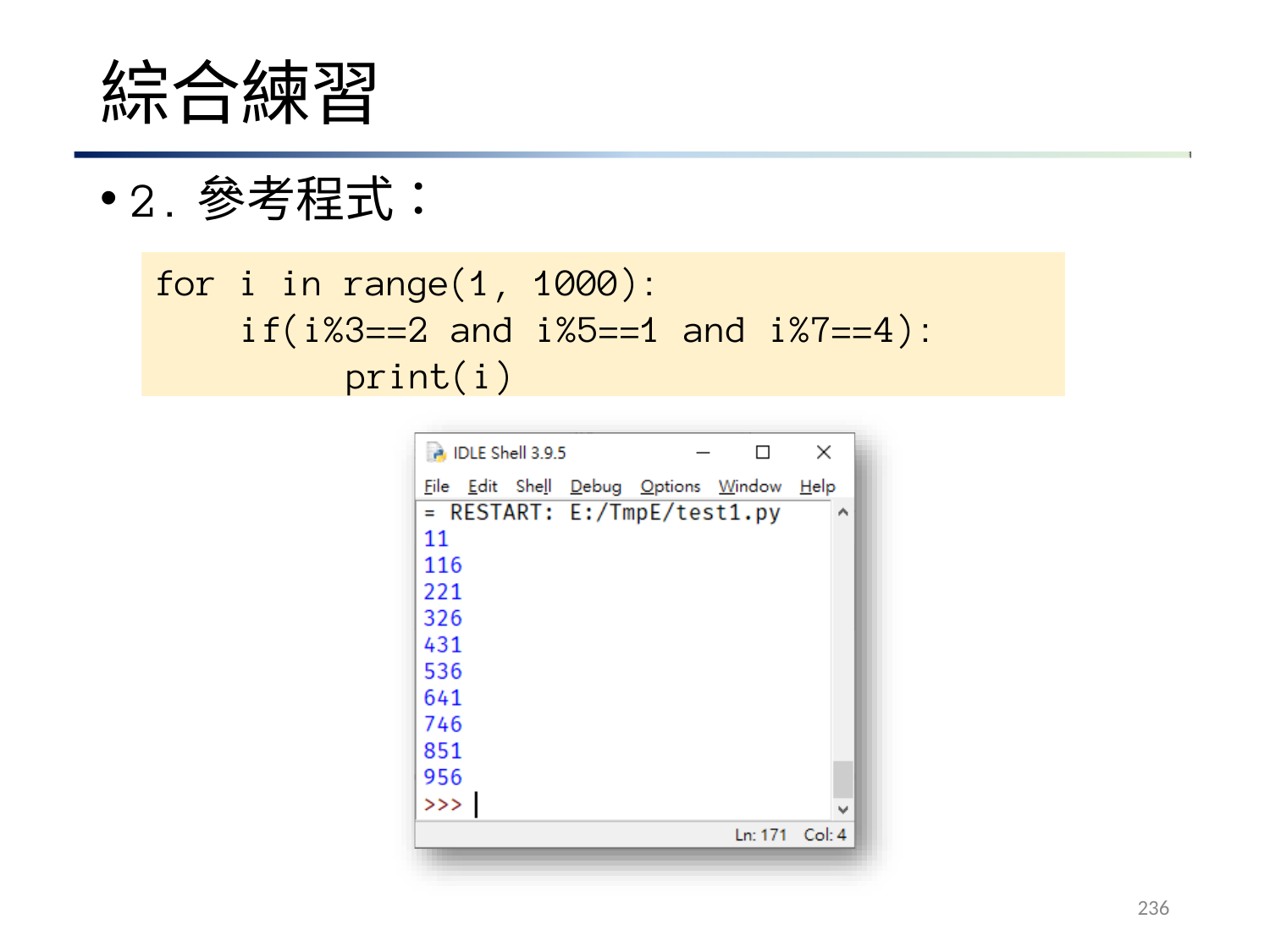

# 綜合練習
2.參考程式：
for i in range(1, 1000):
if(i%3==2 and i%5==1 and i%7==4):  print(i)

236